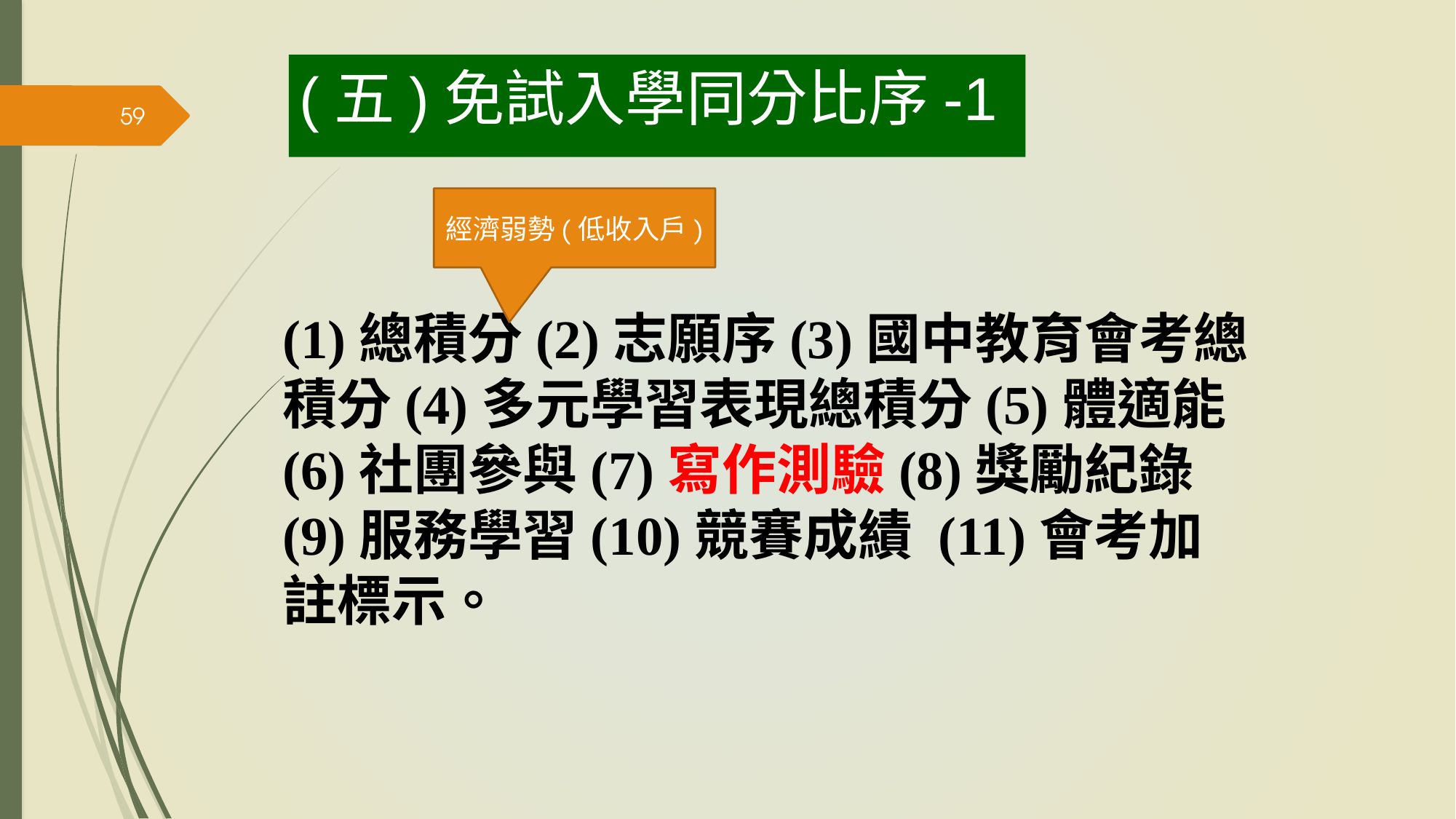

# (五)免試入學同分比序-1
59
經濟弱勢(低收入戶)
(1)總積分(2)志願序(3)國中教育會考總積分(4)多元學習表現總積分(5)體適能(6)社團參與(7)寫作測驗(8)獎勵紀錄(9)服務學習(10)競賽成績 (11)會考加註標示。